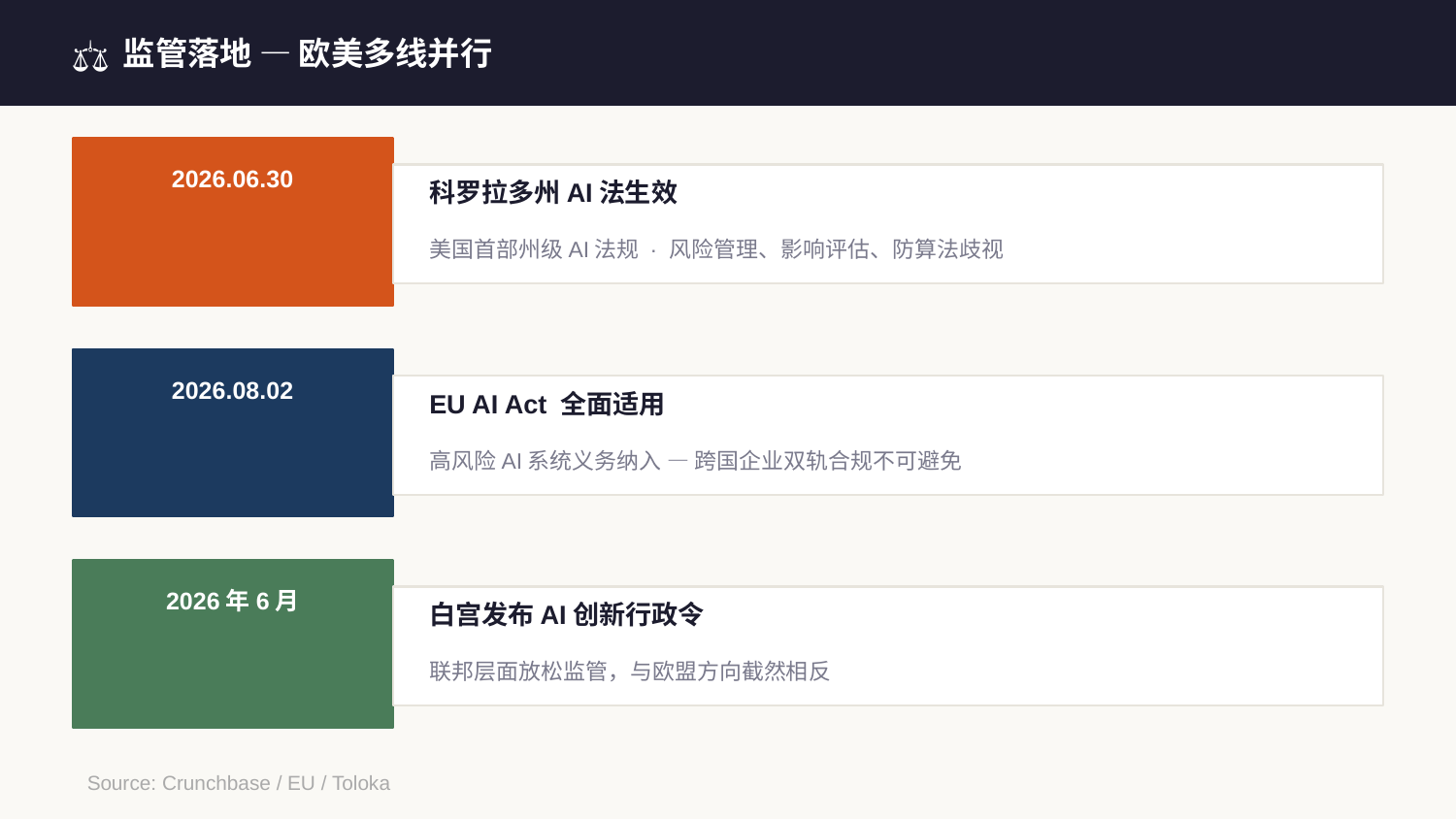

⚖️ 监管落地 — 欧美多线并行

2026.06.30

科罗拉多州AI法生效
美国首部州级AI法规 · 风险管理、影响评估、防算法歧视

2026.08.02

EU AI Act 全面适用
高风险AI系统义务纳入 — 跨国企业双轨合规不可避免

2026年6月

白宫发布AI创新行政令
联邦层面放松监管，与欧盟方向截然相反
Source: Crunchbase / EU / Toloka